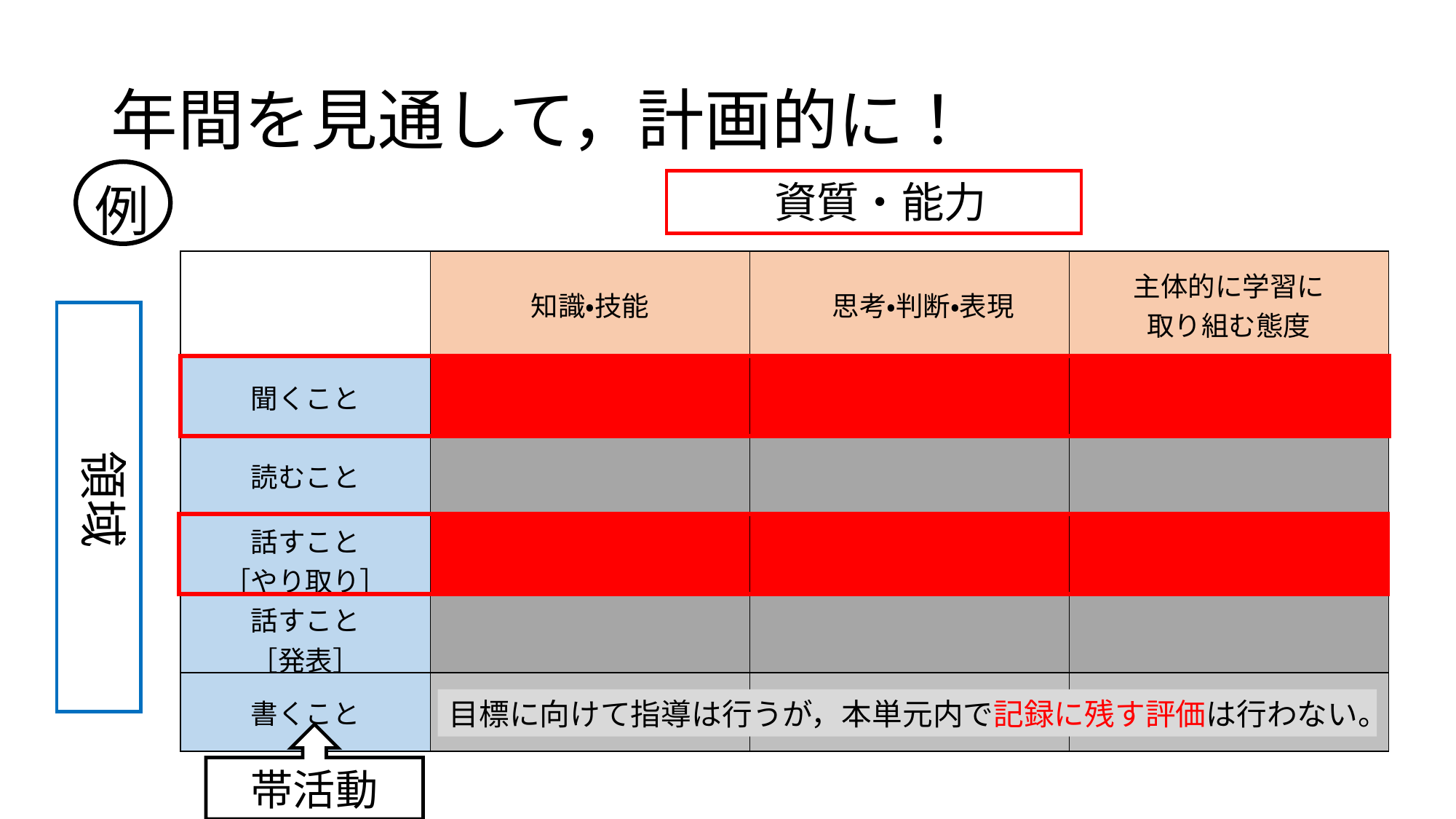

# 年間を見通して，計画的に！

資質・能力
例

|  | 知識・技能 | 思考・判断・表現 | 主体的に学習に 取り組む態度 |
| --- | --- | --- | --- |
| 聞くこと |  |  |  |
| 読むこと |  |  |  |
| 話すこと ［やり取り］ |  |  |  |
| 話すこと ［発表］ |  |  |  |
| 書くこと |  |  |  |

領域

目標に向けて指導は行うが，本単元内で記録に残す評価は行わない。
帯活動